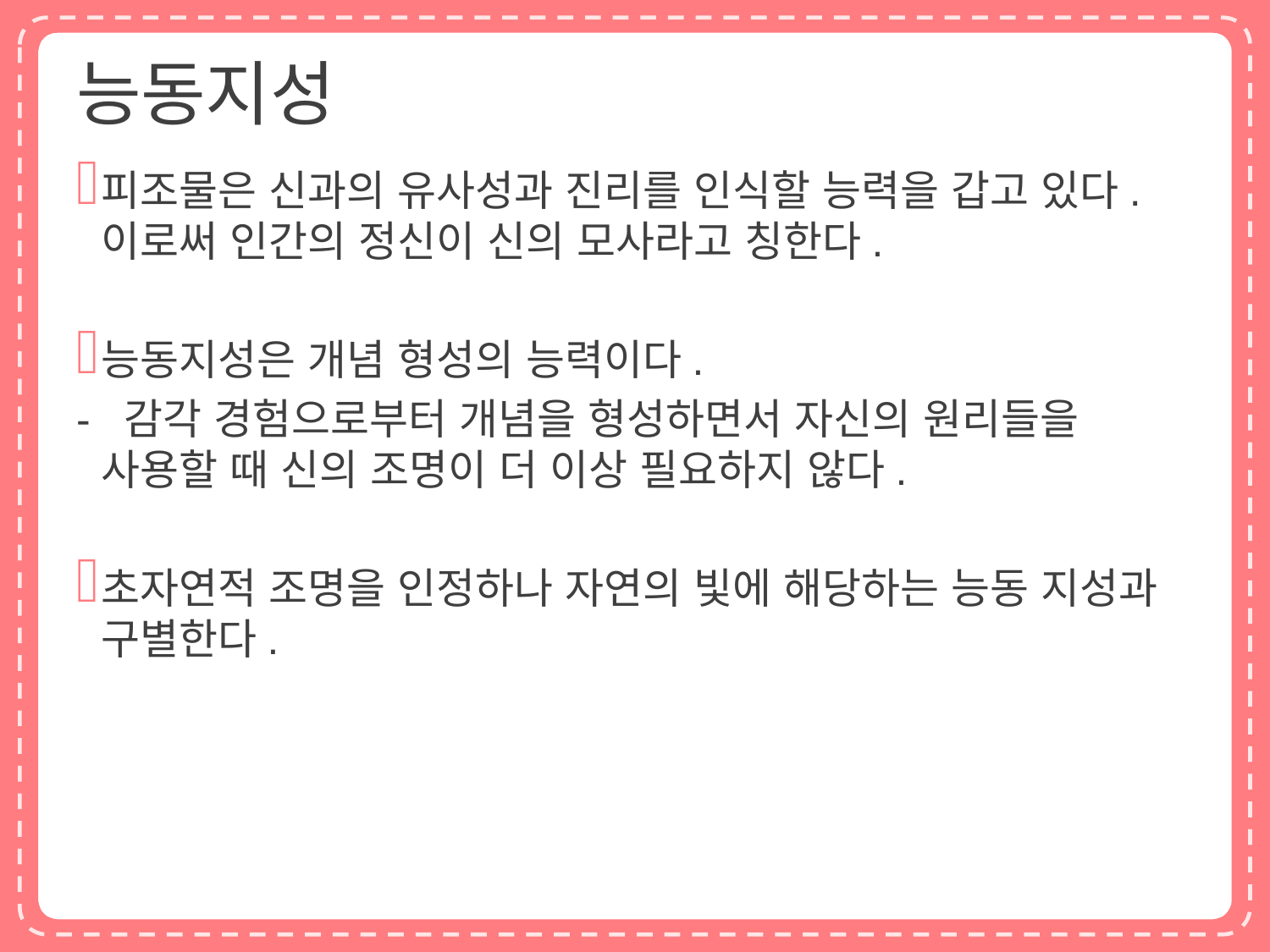

# 능동지성
피조물은 신과의 유사성과 진리를 인식할 능력을 갑고 있다. 이로써 인간의 정신이 신의 모사라고 칭한다.

능동지성은 개념 형성의 능력이다.
-  감각 경험으로부터 개념을 형성하면서 자신의 원리들을 사용할 때 신의 조명이 더 이상 필요하지 않다.

초자연적 조명을 인정하나 자연의 빛에 해당하는 능동 지성과 구별한다.